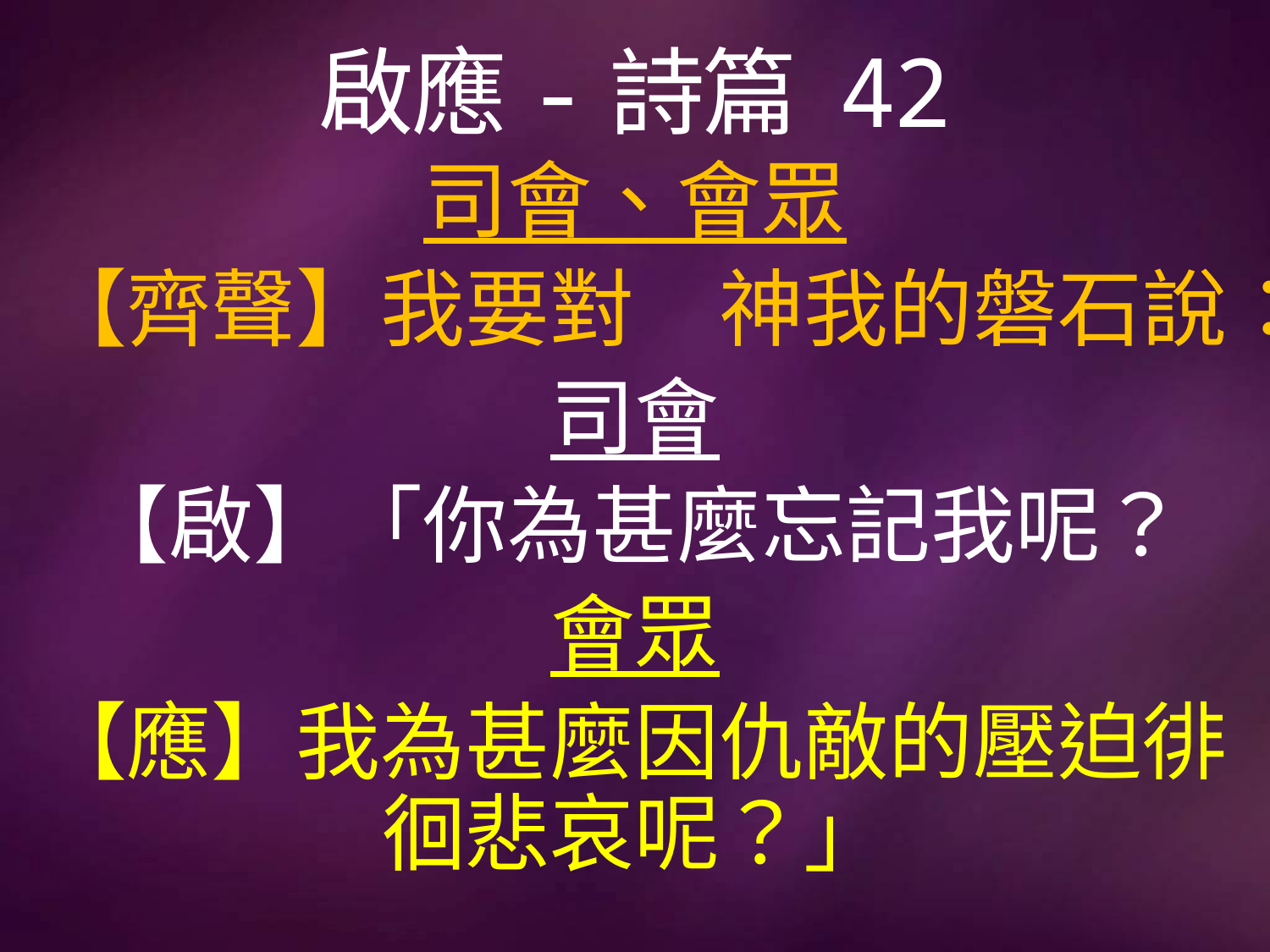

# 啟應-詩篇 42
司會、會眾
【齊聲】我要對　神我的磐石說：
司會
【啟】「你為甚麼忘記我呢？
會眾
【應】我為甚麼因仇敵的壓迫徘徊悲哀呢？」